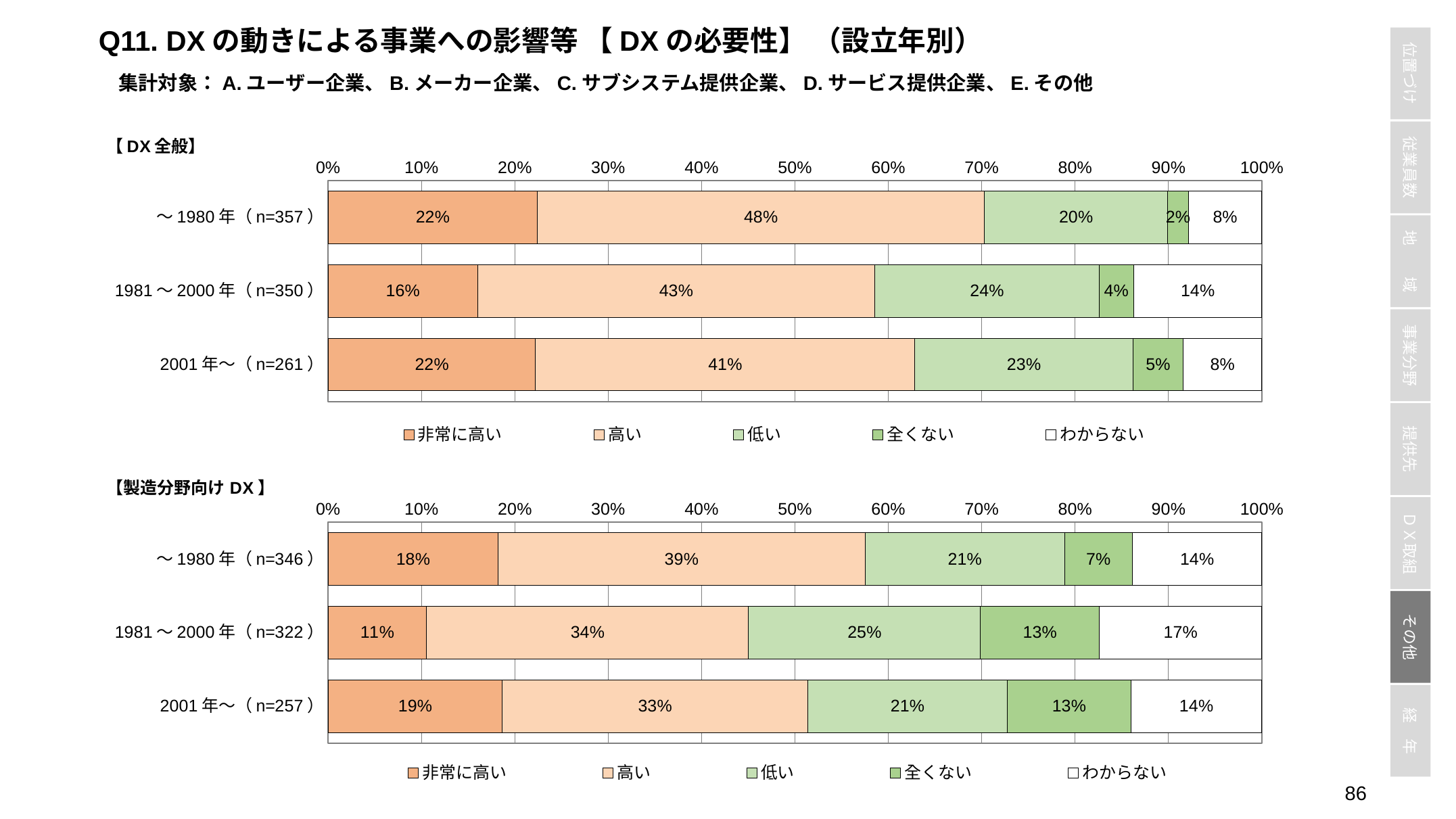

Q11. DXの動きによる事業への影響等 【DXの必要性】 （設立年別）

集計対象：A.ユーザー企業、B.メーカー企業、C.サブシステム提供企業、D.サービス提供企業、E.その他

### Chart

| Category | 非常に高い | 高い | 低い | 全くない | わからない |
|---|---|---|---|---|---|
| ～1980年（n=357） | 0.22408963585434175 | 0.4789915966386555 | 0.19607843137254902 | 0.022408963585434174 | 0.0784313725490196 |
| 1981～2000年（n=350） | 0.16 | 0.4257142857142857 | 0.24 | 0.037142857142857144 | 0.13714285714285715 |
| 2001年～（n=261） | 0.2222222222222222 | 0.4061302681992337 | 0.23371647509578544 | 0.05363984674329502 | 0.0842911877394636 |

### Chart

| Category | 非常に高い | 高い | 低い | 全くない | わからない |
|---|---|---|---|---|---|
| ～1980年（n=346） | 0.18208092485549132 | 0.3930635838150289 | 0.2138728323699422 | 0.07225433526011561 | 0.13872832369942195 |
| 1981～2000年（n=322） | 0.10559006211180125 | 0.3447204968944099 | 0.2484472049689441 | 0.12732919254658384 | 0.17391304347826086 |
| 2001年～（n=257） | 0.1867704280155642 | 0.32684824902723736 | 0.2140077821011673 | 0.13229571984435798 | 0.14007782101167315 |
86